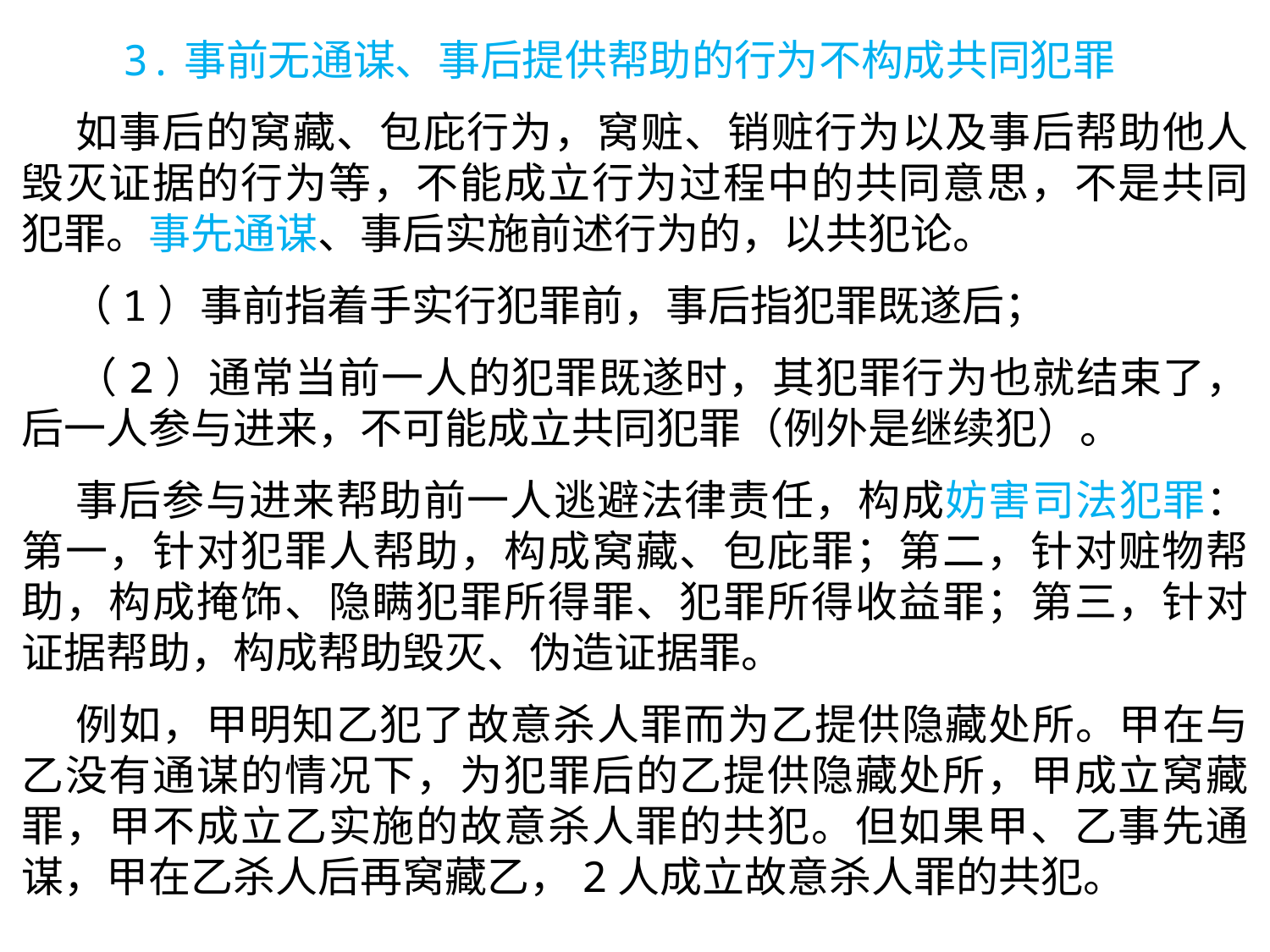

3.事前无通谋、事后提供帮助的行为不构成共同犯罪

    如事后的窝藏、包庇行为，窝赃、销赃行为以及事后帮助他人毁灭证据的行为等，不能成立行为过程中的共同意思，不是共同犯罪。事先通谋、事后实施前述行为的，以共犯论。

    （1）事前指着手实行犯罪前，事后指犯罪既遂后；

    （2）通常当前一人的犯罪既遂时，其犯罪行为也就结束了，后一人参与进来，不可能成立共同犯罪（例外是继续犯）。

    事后参与进来帮助前一人逃避法律责任，构成妨害司法犯罪：第一，针对犯罪人帮助，构成窝藏、包庇罪；第二，针对赃物帮助，构成掩饰、隐瞒犯罪所得罪、犯罪所得收益罪；第三，针对证据帮助，构成帮助毁灭、伪造证据罪。

    例如，甲明知乙犯了故意杀人罪而为乙提供隐藏处所。甲在与乙没有通谋的情况下，为犯罪后的乙提供隐藏处所，甲成立窝藏罪，甲不成立乙实施的故意杀人罪的共犯。但如果甲、乙事先通谋，甲在乙杀人后再窝藏乙，2人成立故意杀人罪的共犯。